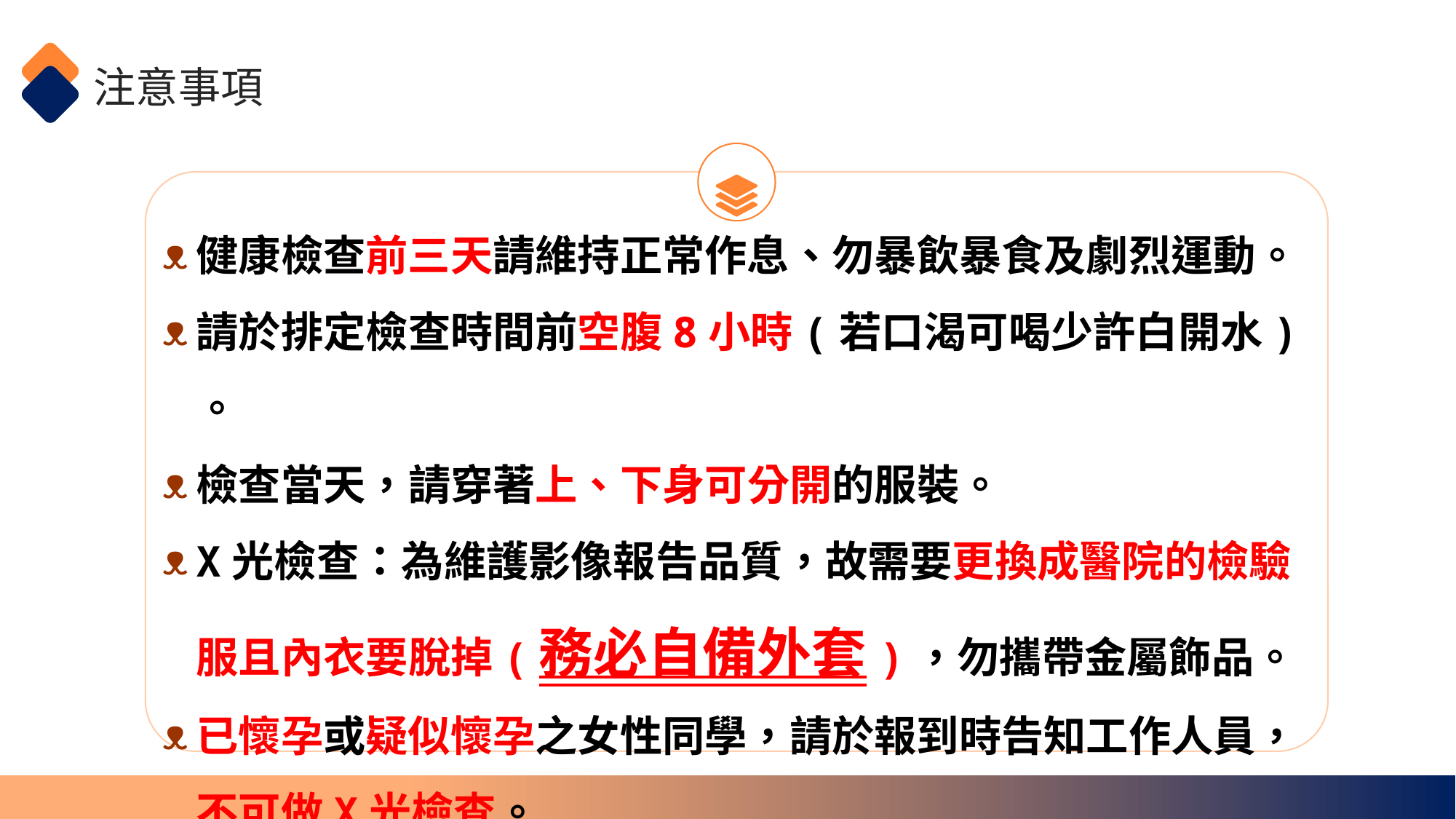

注意事項

健康檢查前三天請維持正常作息、勿暴飲暴食及劇烈運動。
請於排定檢查時間前空腹8小時(若口渴可喝少許白開水) 。
檢查當天，請穿著上、下身可分開的服裝。
X光檢查：為維護影像報告品質，故需要更換成醫院的檢驗服且內衣要脫掉(務必自備外套)，勿攜帶金屬飾品。
已懷孕或疑似懷孕之女性同學，請於報到時告知工作人員，不可做X光檢查。